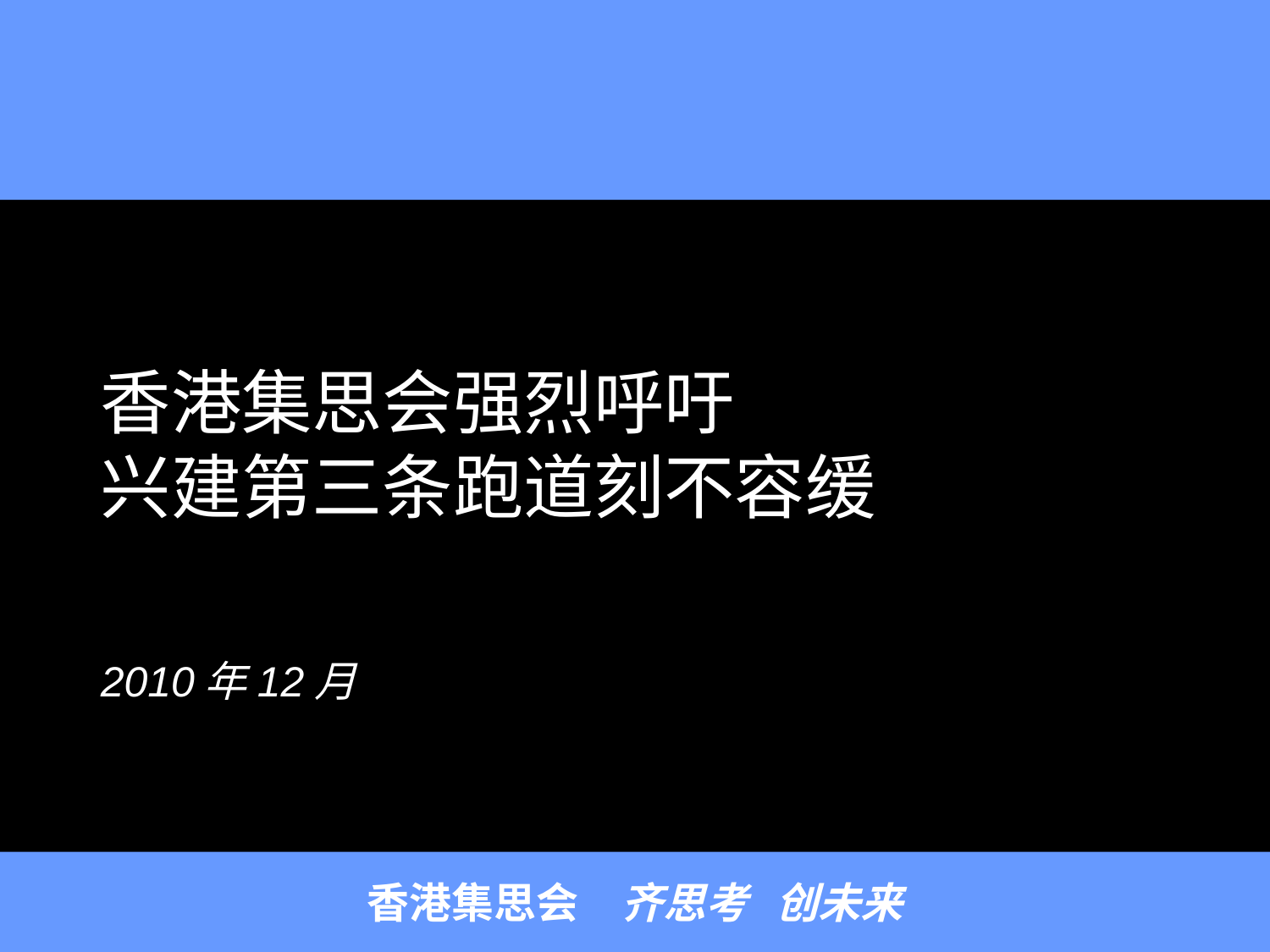

香港集思会强烈呼吁
兴建第三条跑道刻不容缓

2010年12月
香港集思会	齐思考   创未来